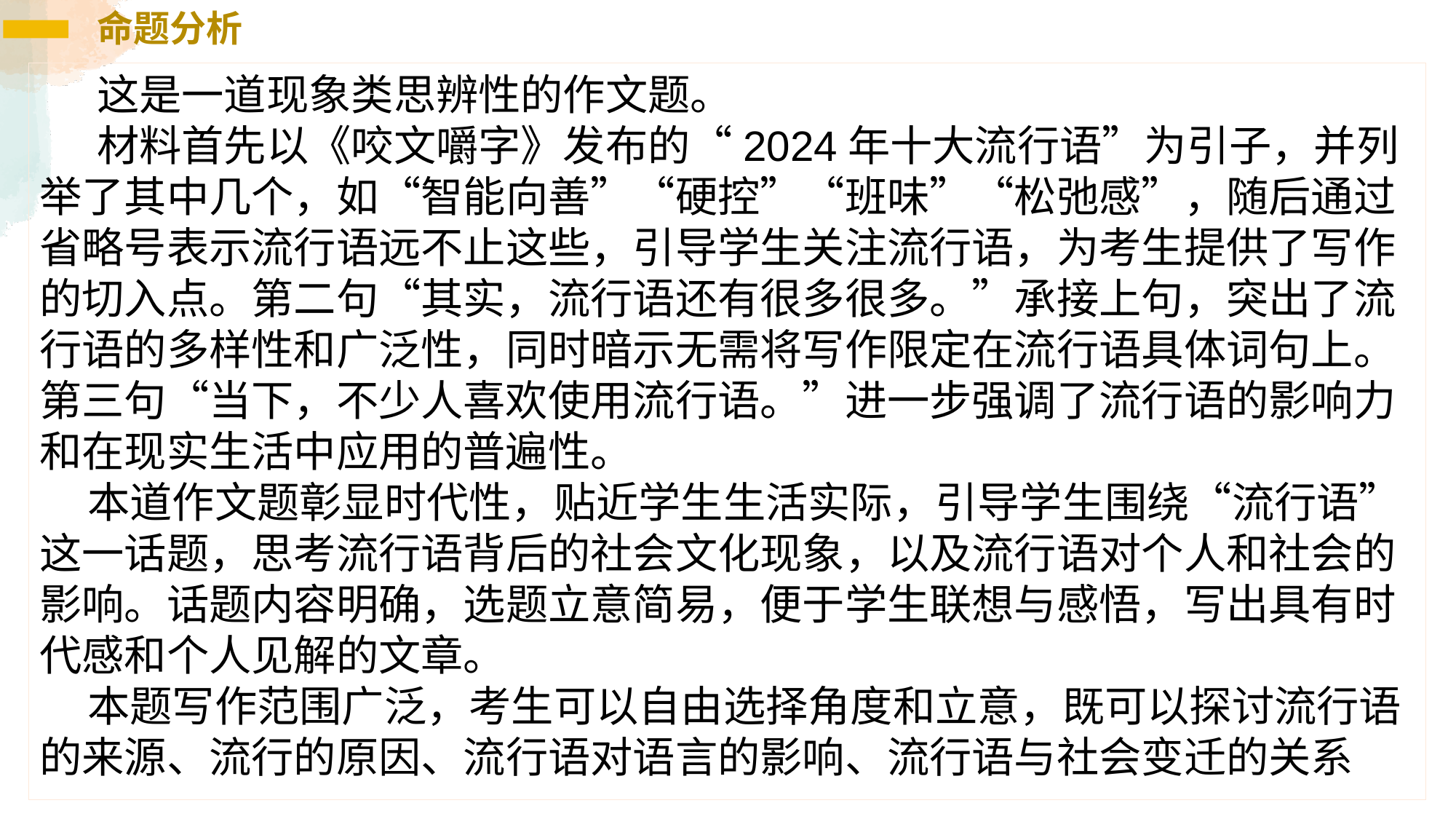

命题分析

     这是一道现象类思辨性的作文题。
     材料首先以《咬文嚼字》发布的“2024年十大流行语”为引子，并列举了其中几个，如“智能向善”“硬控”“班味”“松弛感”，随后通过省略号表示流行语远不止这些，引导学生关注流行语，为考生提供了写作的切入点。第二句“其实，流行语还有很多很多。”承接上句，突出了流行语的多样性和广泛性，同时暗示无需将写作限定在流行语具体词句上。第三句“当下，不少人喜欢使用流行语。”进一步强调了流行语的影响力和在现实生活中应用的普遍性。
    本道作文题彰显时代性，贴近学生生活实际，引导学生围绕“流行语”这一话题，思考流行语背后的社会文化现象，以及流行语对个人和社会的影响。话题内容明确，选题立意简易，便于学生联想与感悟，写出具有时代感和个人见解的文章。
    本题写作范围广泛，考生可以自由选择角度和立意，既可以探讨流行语的来源、流行的原因、流行语对语言的影响、流行语与社会变迁的关系

年度工作概述
您的内容打在这里，或者通过复制您的文本后，在此框中选择粘贴，并选择只保留文字，建议使用微软雅黑字体。您的内容打在这里，或者通过复制您的文本后，在此框中选择粘贴，并选择只保留文字，建议使用微软雅黑字体。